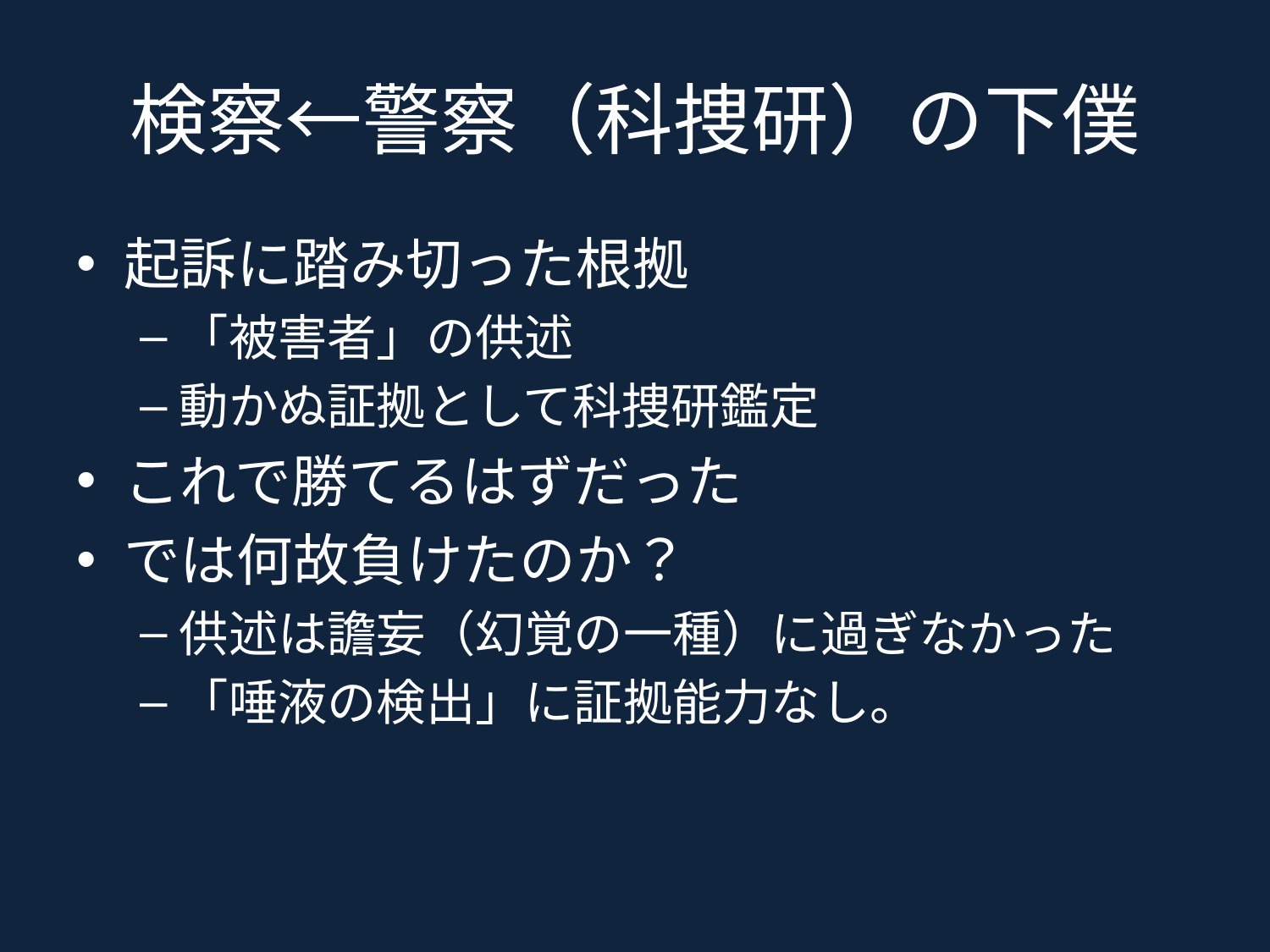

# 検察←警察（科捜研）の下僕
起訴に踏み切った根拠
「被害者」の供述
動かぬ証拠として科捜研鑑定
これで勝てるはずだった
では何故負けたのか？
供述は譫妄（幻覚の一種）に過ぎなかった
「唾液の検出」に証拠能力なし。